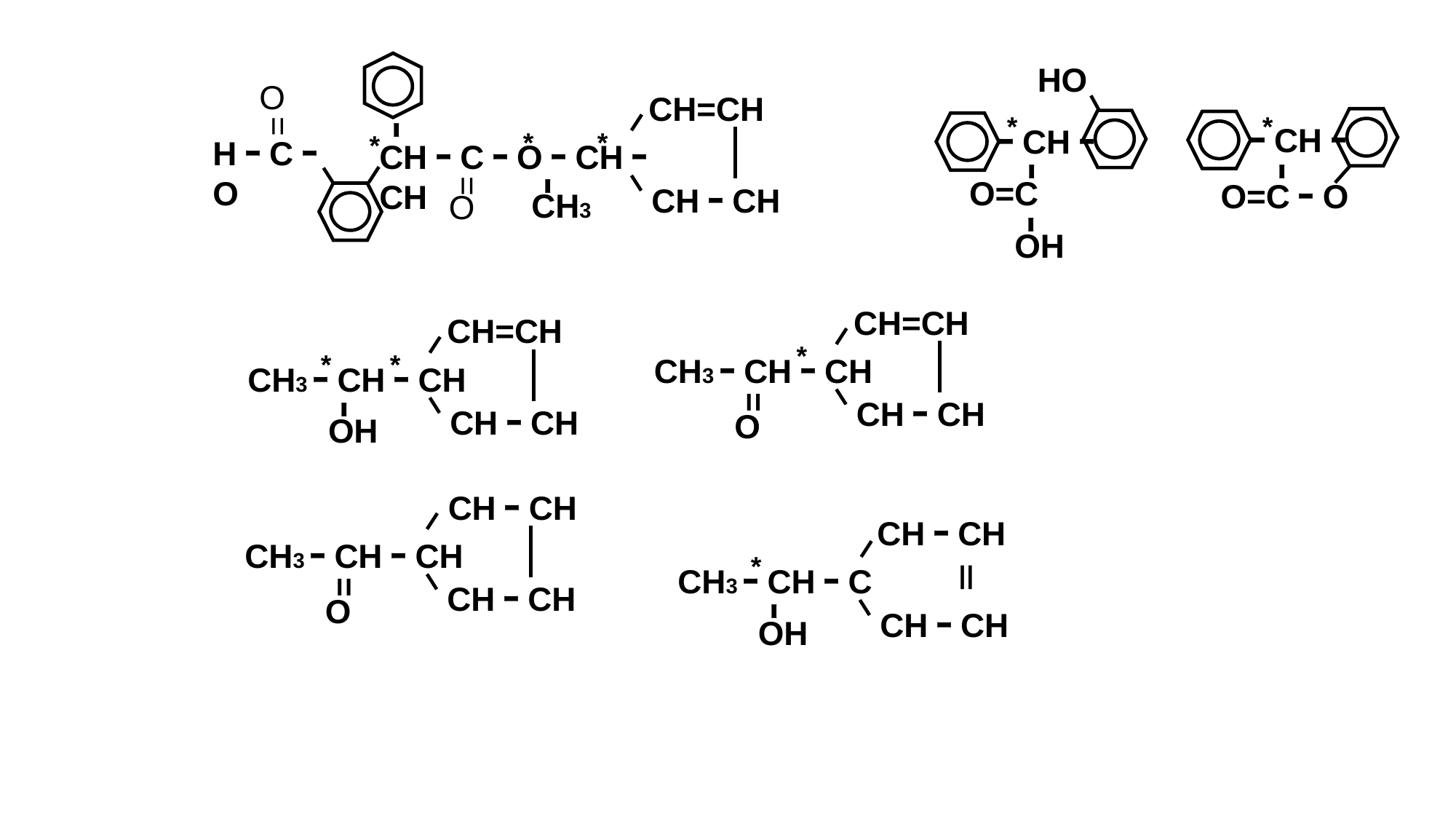

O
=
CH=CH
ｰ
HｰCｰO
CHｰCｰOｰCHｰCH
=
O
ｰ
CHｰCH
CH3

*
*
*
HO

ｰCHｰ
ｰ
O=C
ｰ
OH
*
*

ｰCHｰ

ｰ
O=CｰO
CH=CH
*
CH3ｰCHｰCH
=
CHｰCH
O
CH=CH
*
*
CH3ｰCHｰCH
ｰ
CHｰCH
OH
CHｰCH
CH3ｰCHｰCH
=
CHｰCH
O
CHｰCH
*
CH3ｰCHｰC
ｰ
CHｰCH
OH
＝